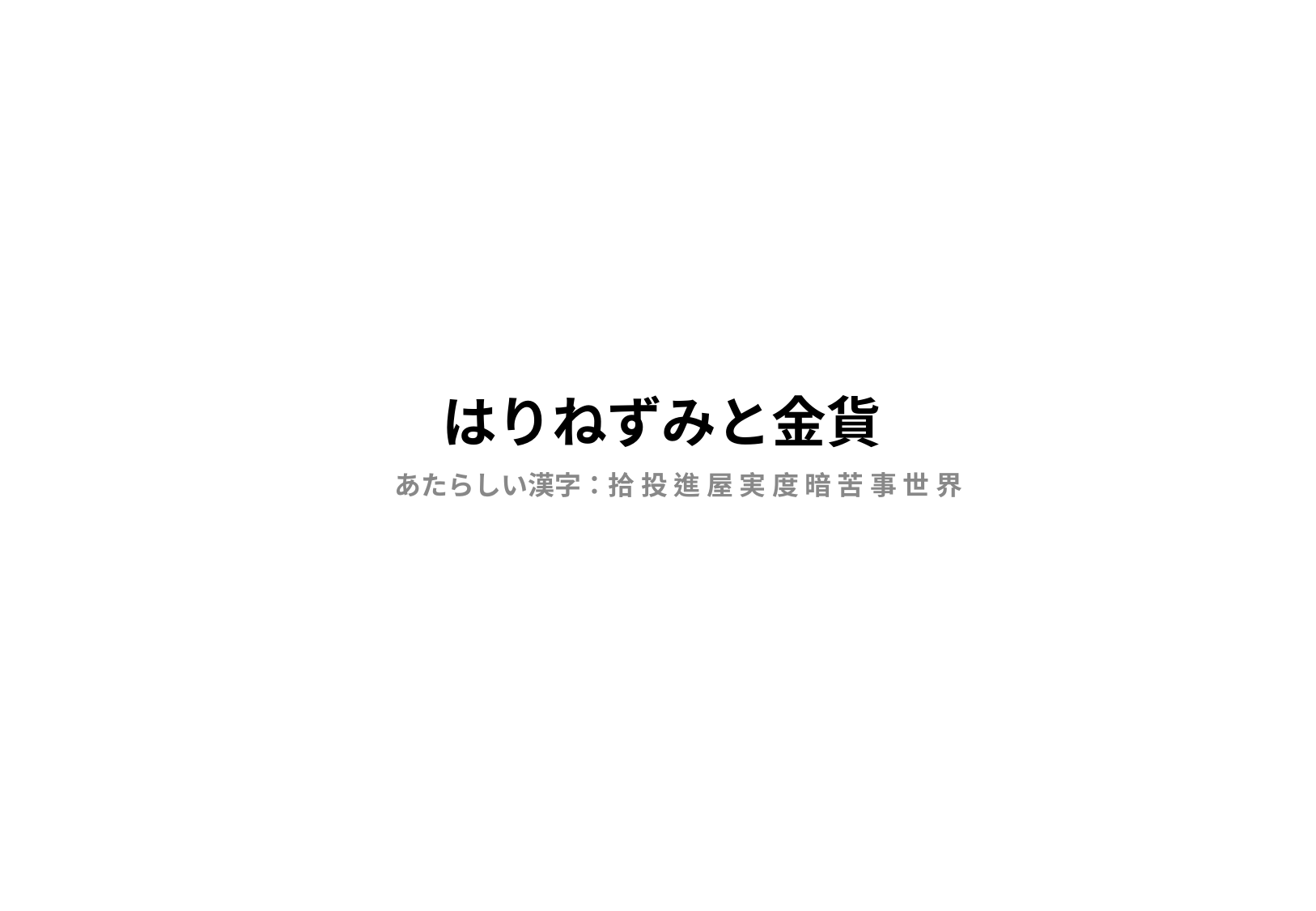

# はりねずみと金貨
あたらしい漢字：拾 投 進 屋 実 度 暗 苦 事 世 界